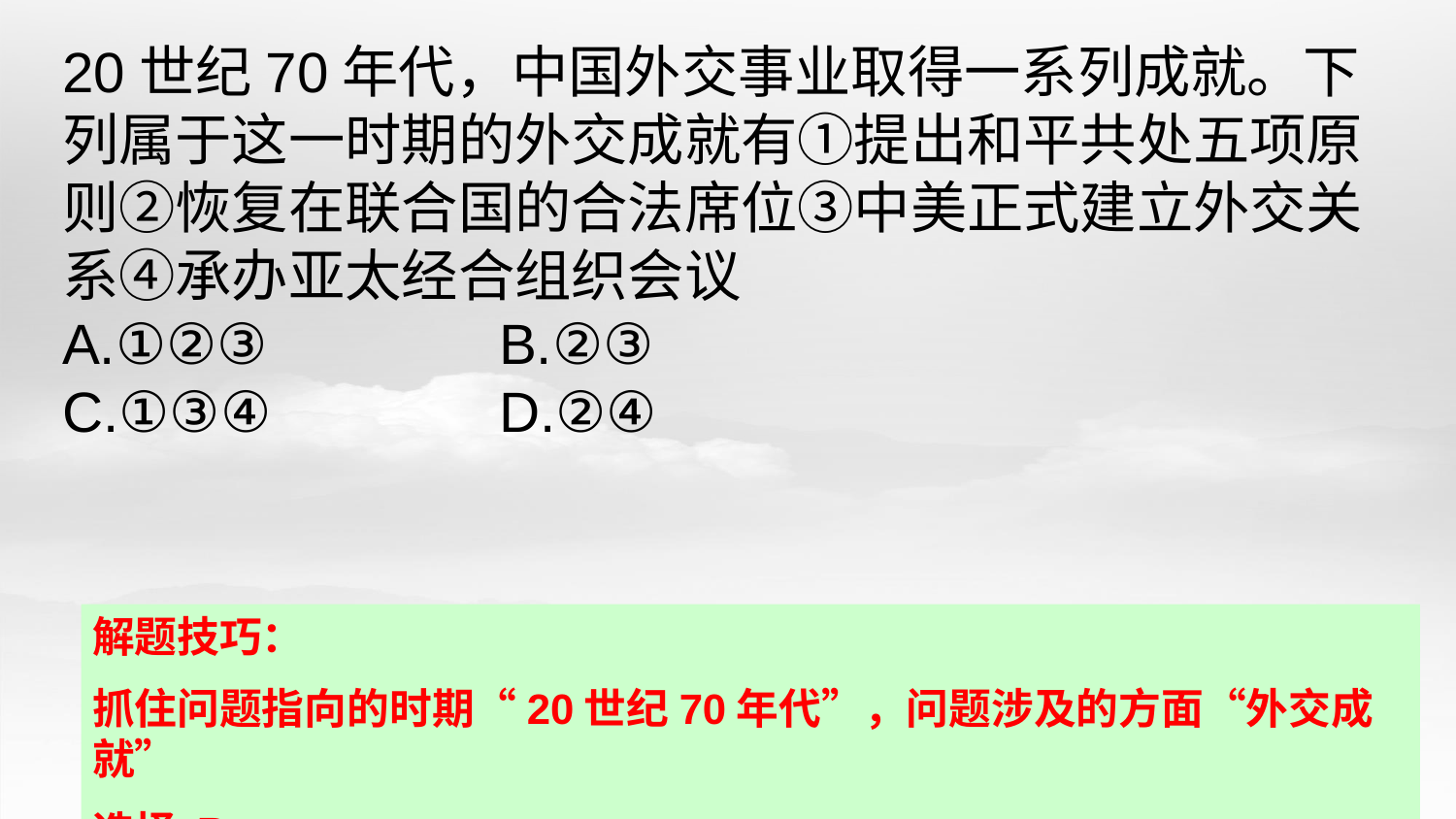

20世纪70年代，中国外交事业取得一系列成就。下列属于这一时期的外交成就有①提出和平共处五项原则②恢复在联合国的合法席位③中美正式建立外交关系④承办亚太经合组织会议
A.①②③ 		B.②③
C.①③④ 		D.②④
解题技巧：
抓住问题指向的时期“20世纪70年代”，问题涉及的方面“外交成就”
选择 B